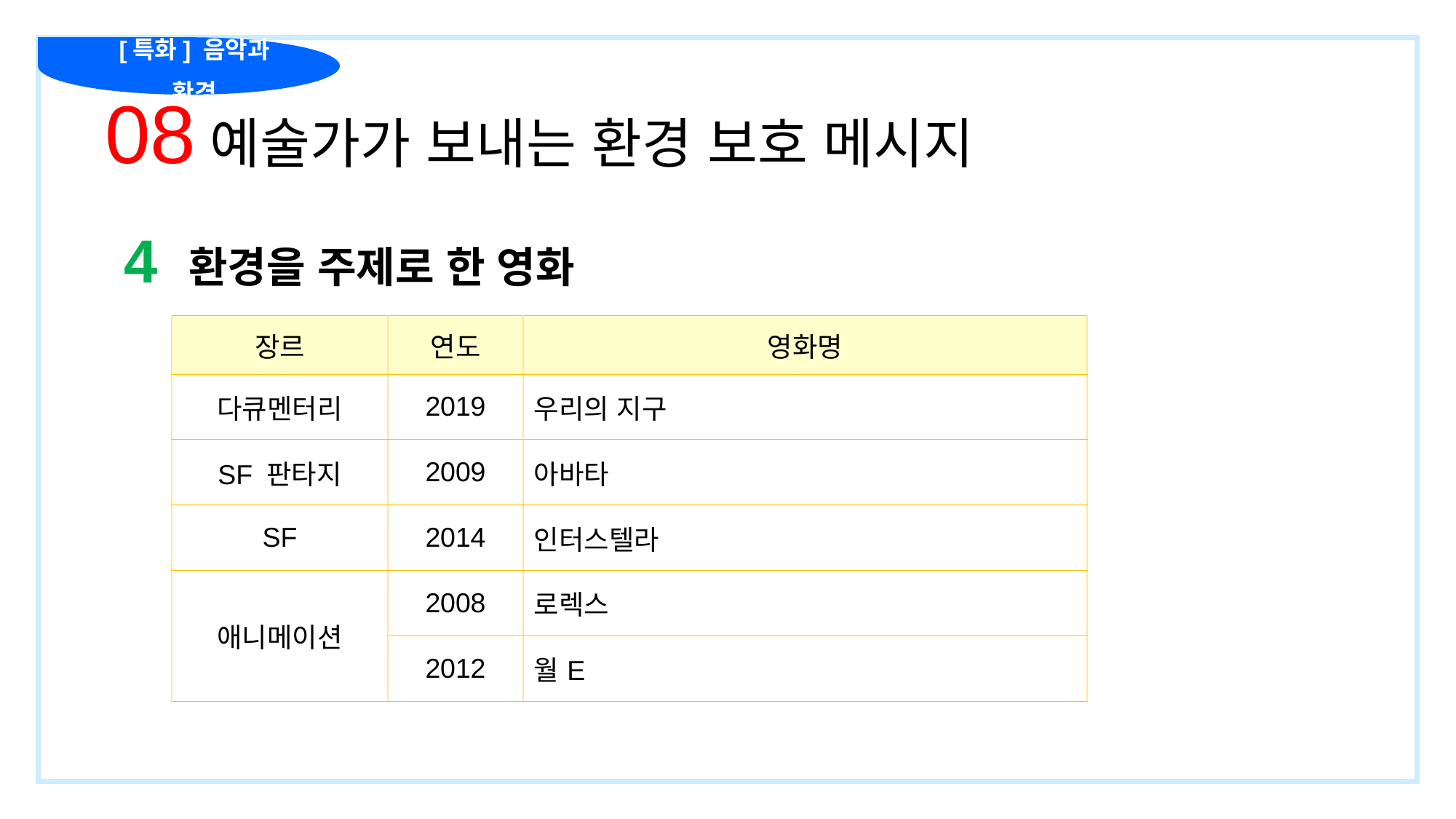

[특화] 음악과 환경

08 예술가가 보내는 환경 보호 메시지
4 환경을 주제로 한 영화
| 장르 | 연도 | 영화명 |
| --- | --- | --- |
| 다큐멘터리 | 2019 | 우리의 지구 |
| SF 판타지 | 2009 | 아바타 |
| SF | 2014 | 인터스텔라 |
| 애니메이션 | 2008 | 로렉스 |
|  | 2012 | 월E |